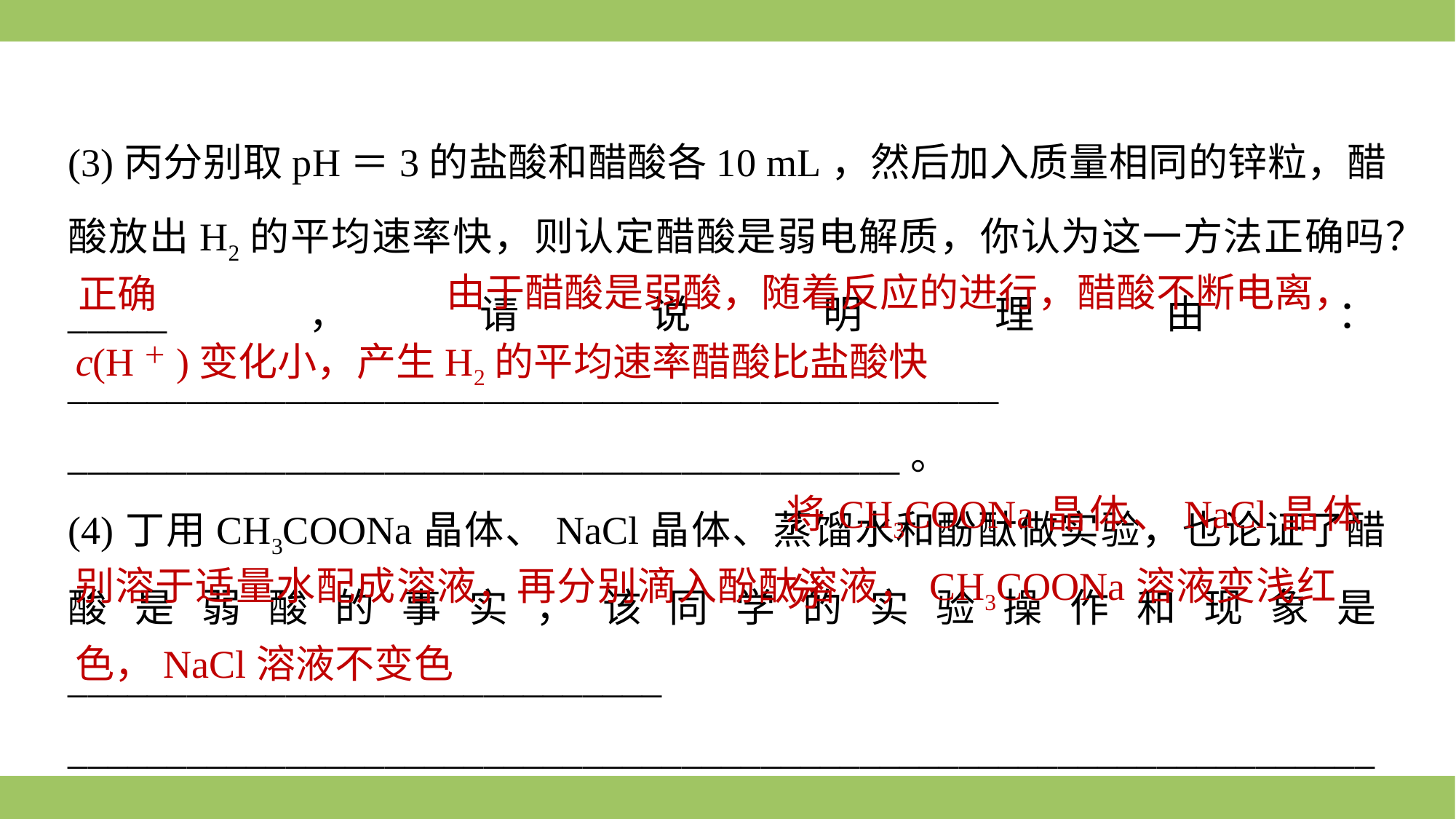

(3)丙分别取pH＝3的盐酸和醋酸各10 mL，然后加入质量相同的锌粒，醋酸放出H2的平均速率快，则认定醋酸是弱电解质，你认为这一方法正确吗？_____，请说明理由：_______________________________________________
__________________________________________。
(4)丁用CH3COONa晶体、NaCl晶体、蒸馏水和酚酞做实验，也论证了醋酸是弱酸的事实，该同学的实验操作和现象是______________________________
_________________________________________________________________________________。
由于醋酸是弱酸，随着反应的进行，醋酸不断电离，
正确
c(H＋)变化小，产生H2的平均速率醋酸比盐酸快
将CH3COONa晶体、NaCl晶体分
别溶于适量水配成溶液，再分别滴入酚酞溶液，CH3COONa溶液变浅红色，NaCl溶液不变色